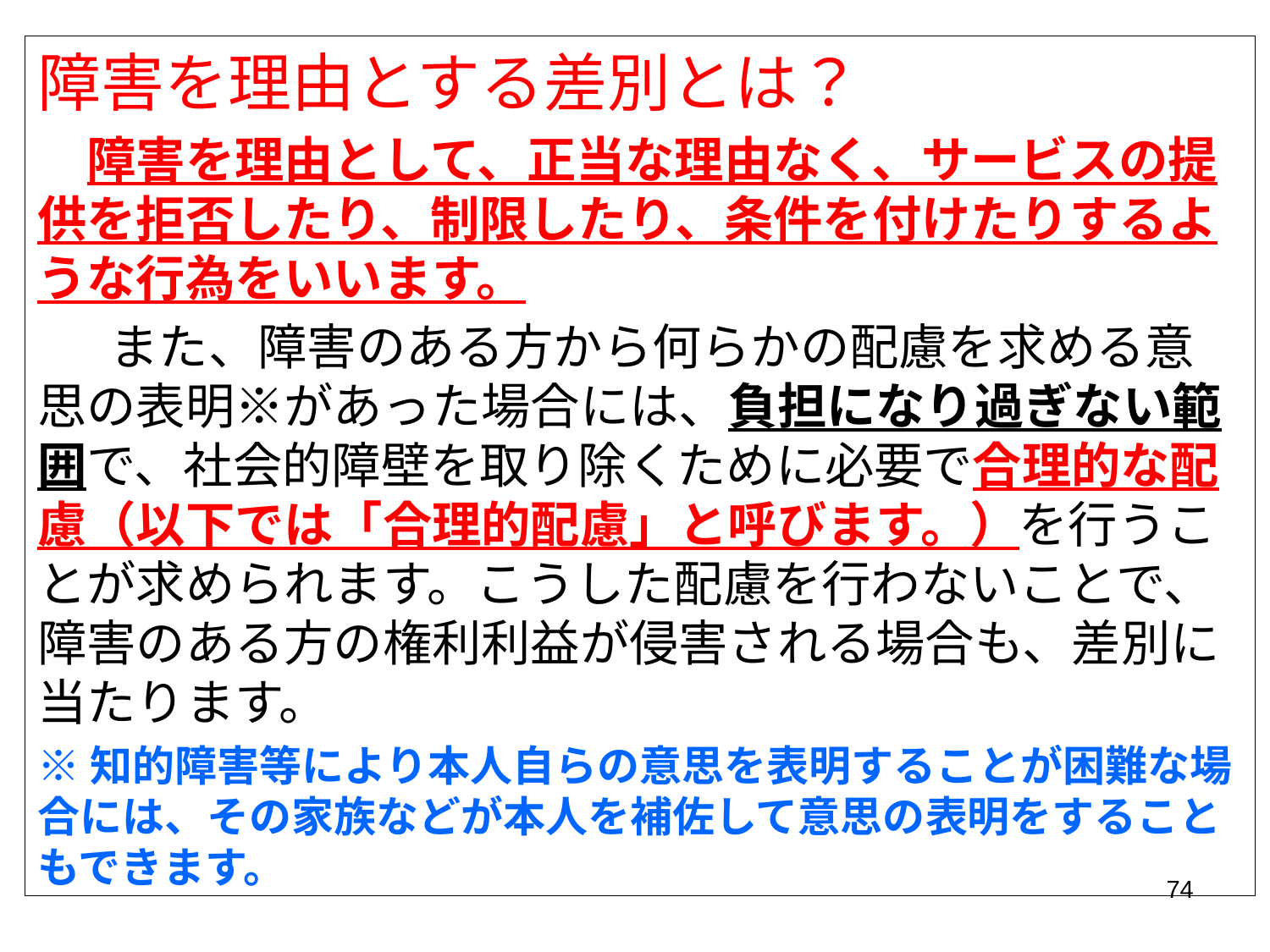

障害を理由とする差別とは？
　障害を理由として、正当な理由なく、サービスの提供を拒否したり、制限したり、条件を付けたりするような行為をいいます。
 　また、障害のある方から何らかの配慮を求める意思の表明※があった場合には、負担になり過ぎない範囲で、社会的障壁を取り除くために必要で合理的な配慮（以下では「合理的配慮」と呼びます。）を行うことが求められます。こうした配慮を行わないことで、障害のある方の権利利益が侵害される場合も、差別に当たります。
※知的障害等により本人自らの意思を表明することが困難な場合には、その家族などが本人を補佐して意思の表明をすることもできます。

74